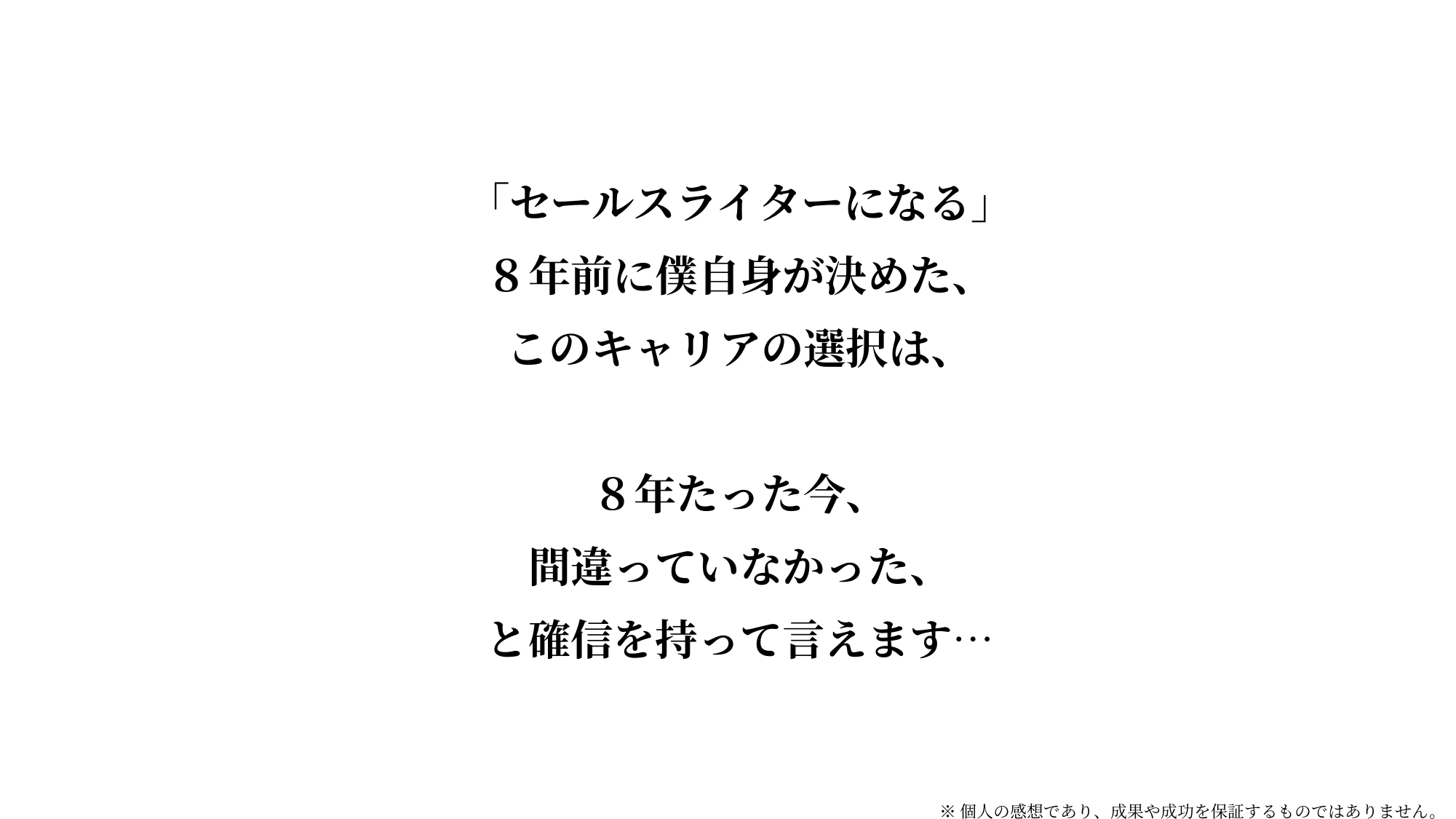

「セールスライターになる」
８年前に僕自身が決めた、
このキャリアの選択は、

８年たった今、
間違っていなかった、
と確信を持って言えます…
※個人の感想であり、成果や成功を保証するものではありません。